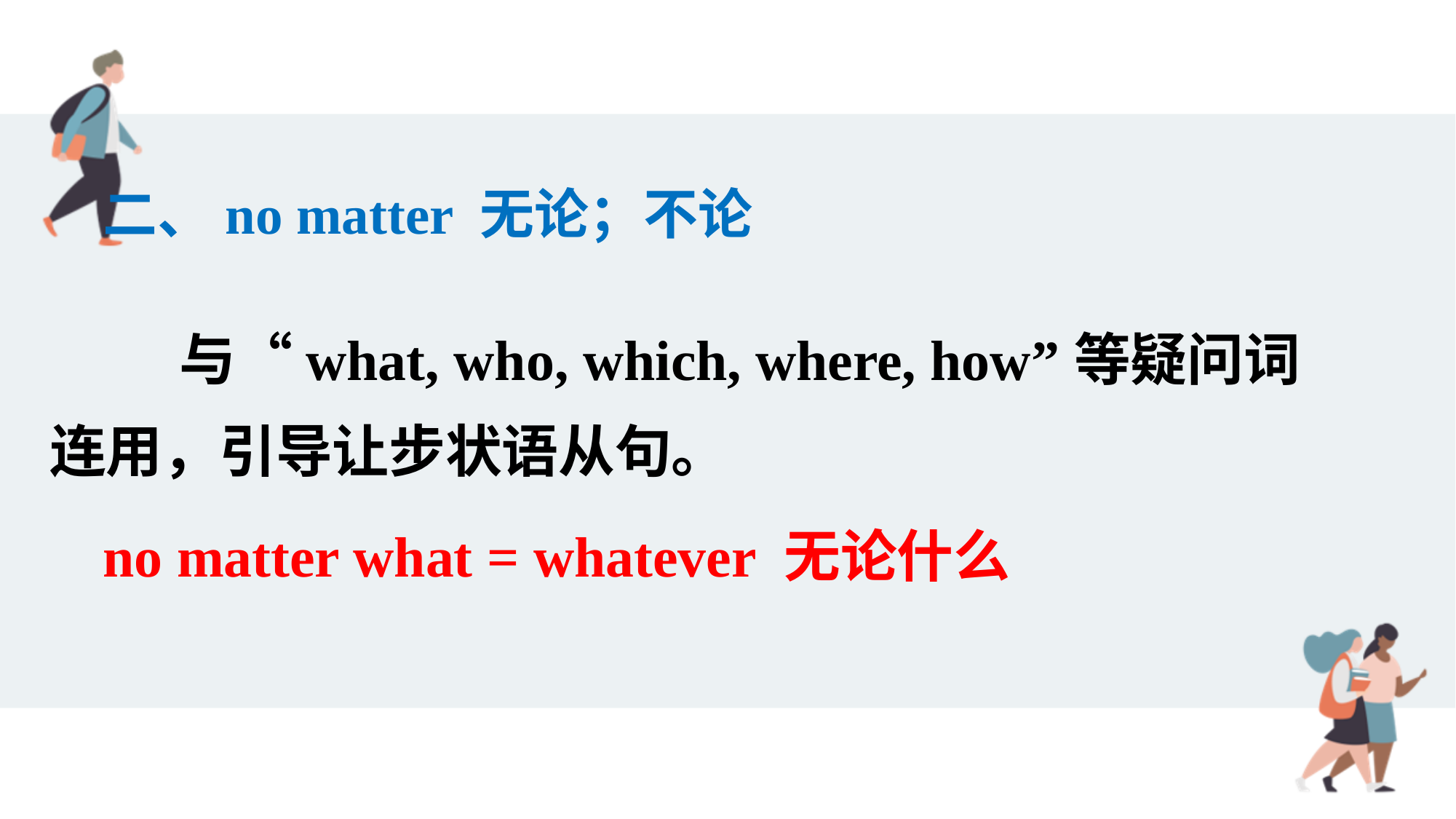

二、no matter 无论；不论
         与“what, who, which, where, how”等疑问词连用，引导让步状语从句。
no matter what = whatever 无论什么